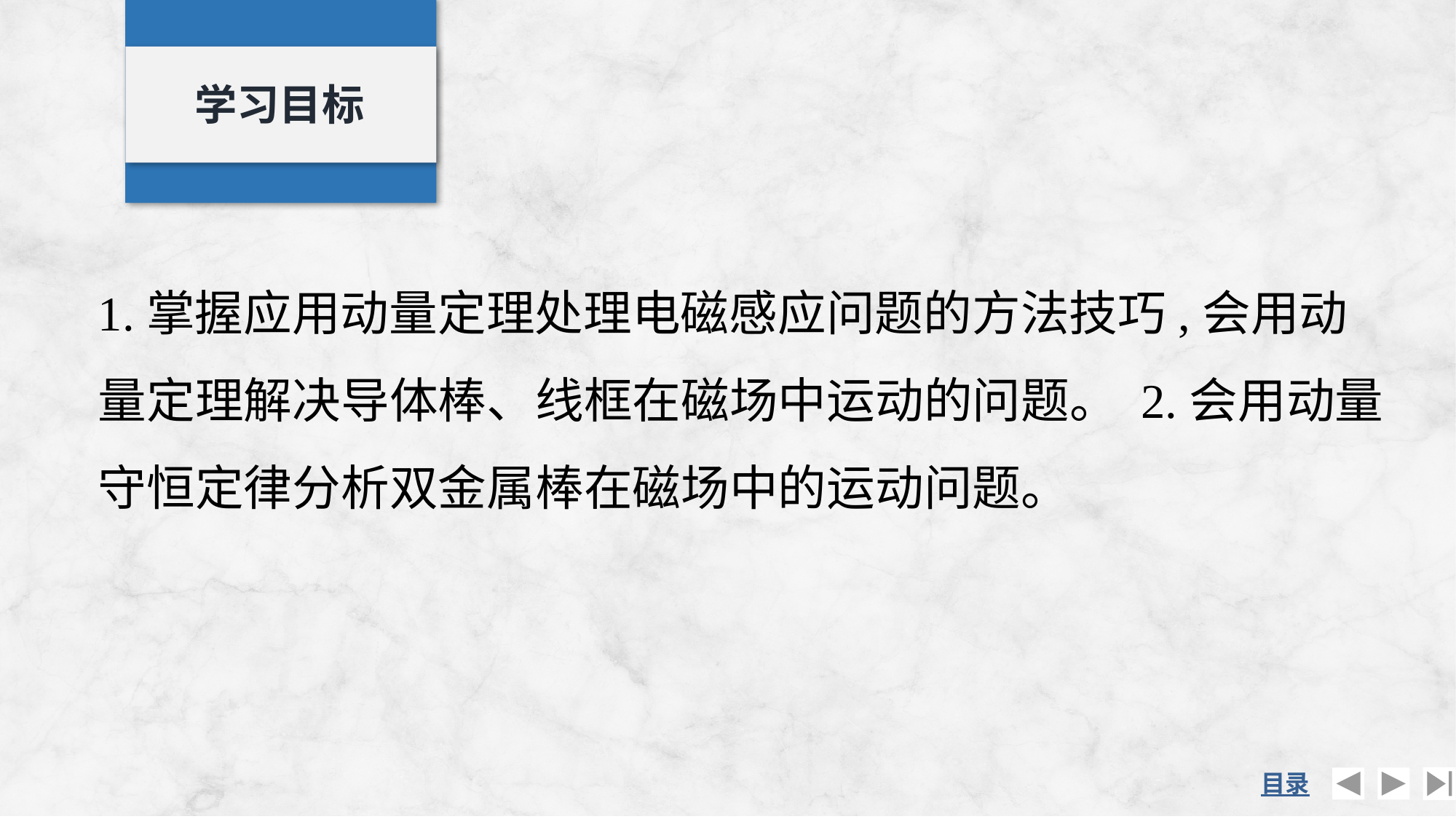

学习目标
1.掌握应用动量定理处理电磁感应问题的方法技巧,会用动量定理解决导体棒、线框在磁场中运动的问题。 2.会用动量守恒定律分析双金属棒在磁场中的运动问题。